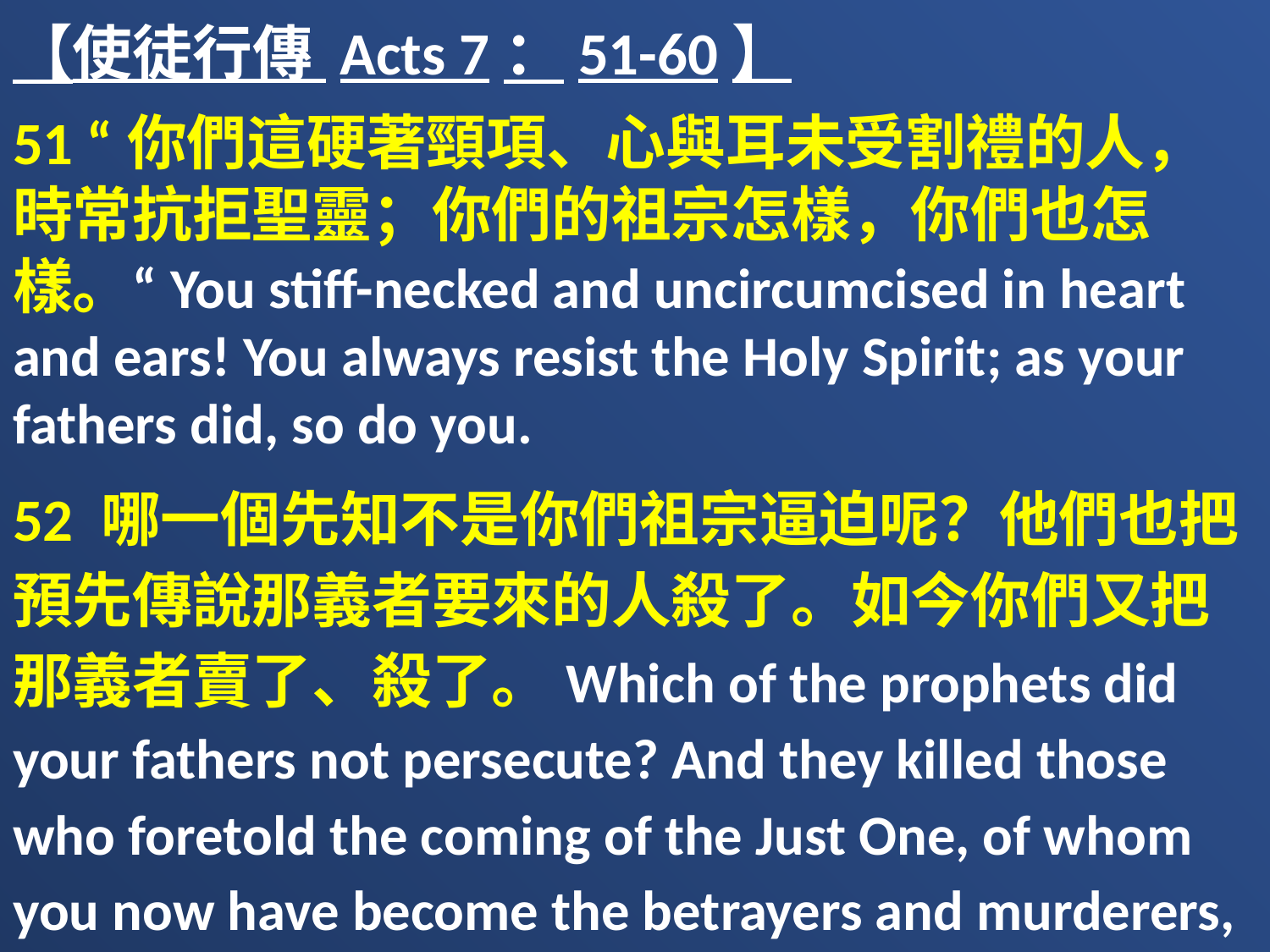

【使徒行傳 Acts 7：51-60】
51 “你們這硬著頸項、心與耳未受割禮的人，時常抗拒聖靈；你們的祖宗怎樣，你們也怎樣。“You stiff-necked and uncircumcised in heart and ears! You always resist the Holy Spirit; as your fathers did, so do you.
52 哪一個先知不是你們祖宗逼迫呢？他們也把預先傳說那義者要來的人殺了。如今你們又把那義者賣了、殺了。Which of the prophets did your fathers not persecute? And they killed those who foretold the coming of the Just One, of whom you now have become the betrayers and murderers,